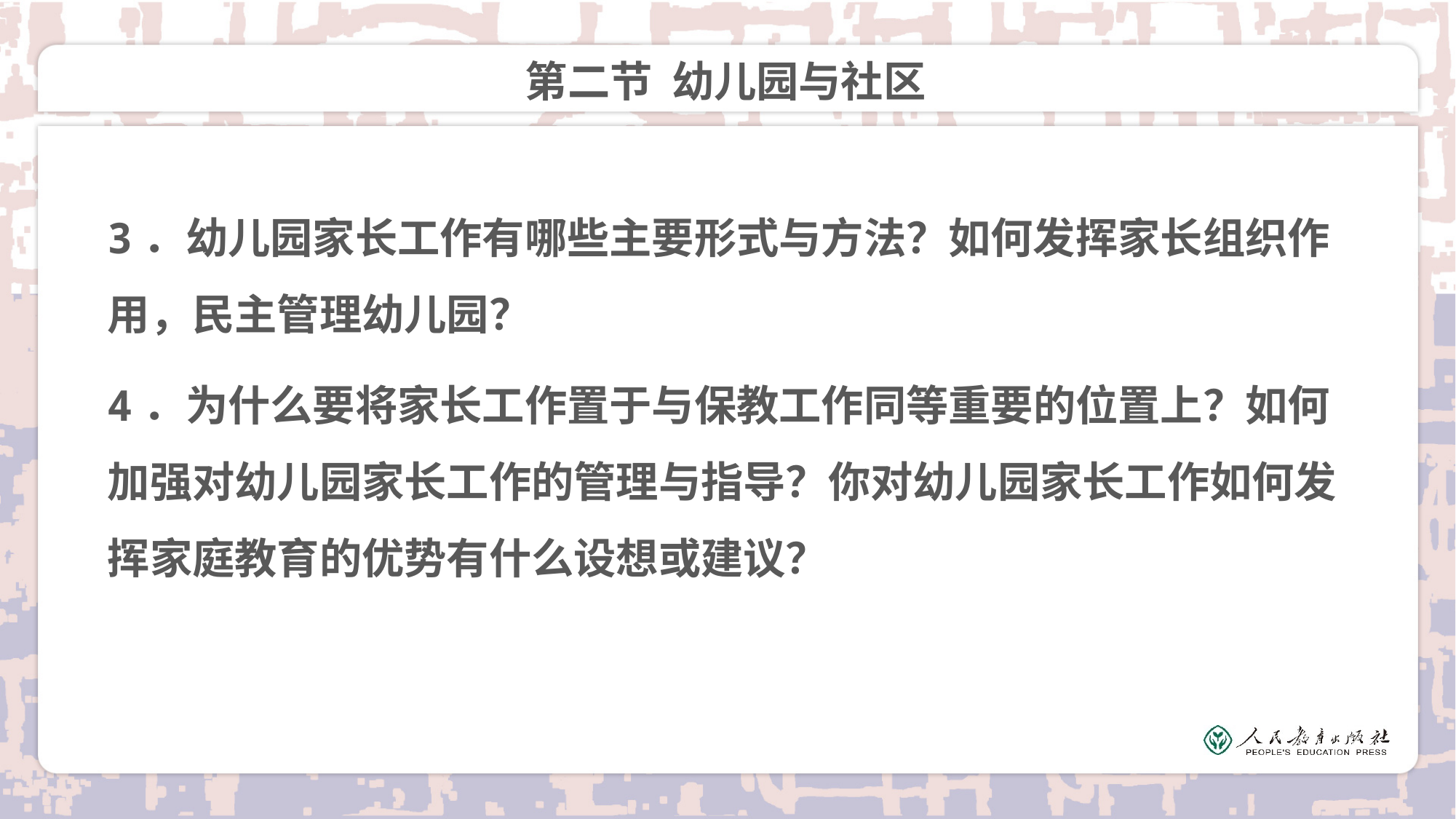

# 第二节  幼儿园与社区
3．幼儿园家长工作有哪些主要形式与方法？如何发挥家长组织作用，民主管理幼儿园？
4．为什么要将家长工作置于与保教工作同等重要的位置上？如何加强对幼儿园家长工作的管理与指导？你对幼儿园家长工作如何发挥家庭教育的优势有什么设想或建议？